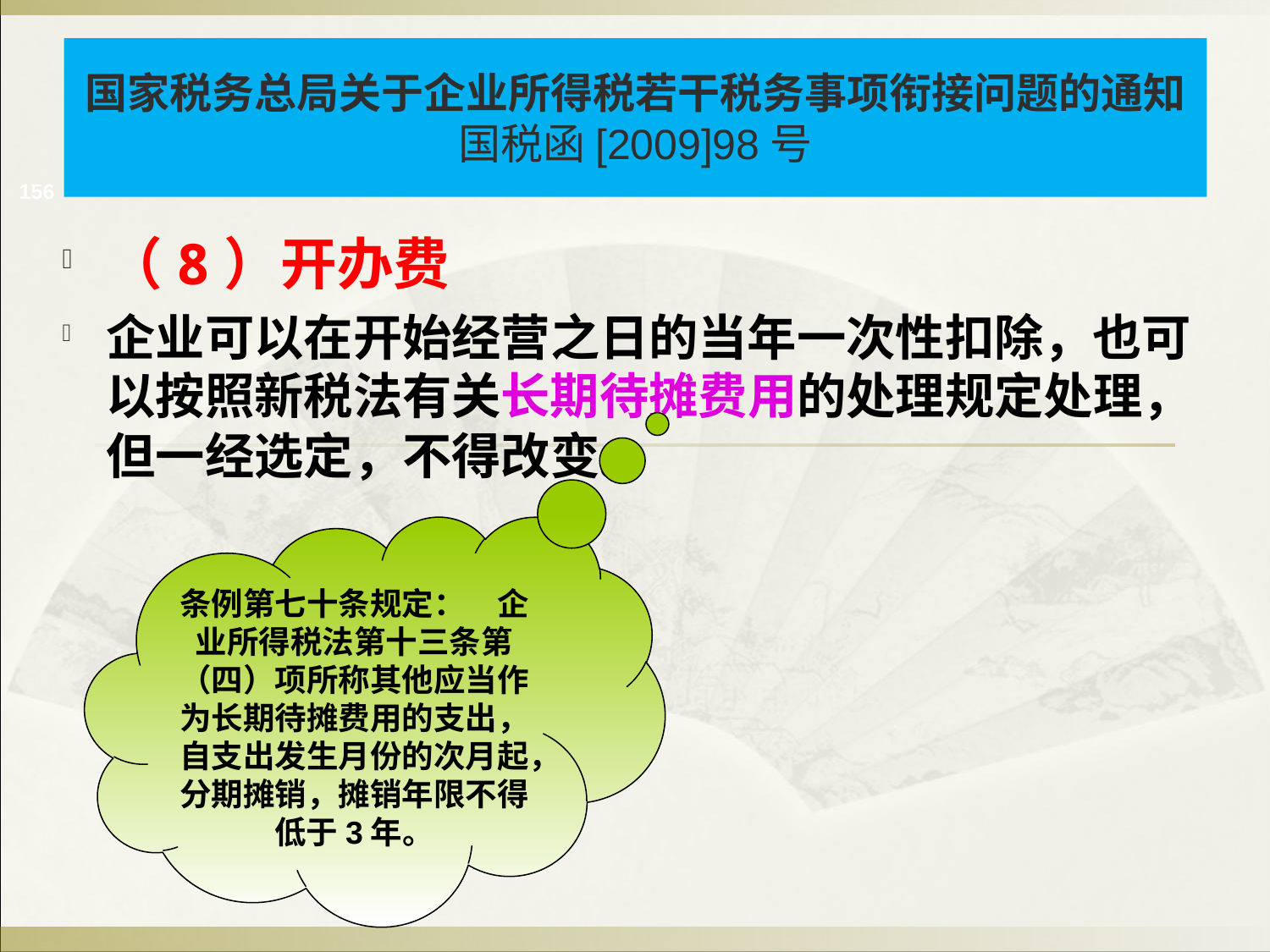

国家税务总局关于企业所得税若干税务事项衔接问题的通知
国税函[2009]98号
156
（8）开办费
企业可以在开始经营之日的当年一次性扣除，也可以按照新税法有关长期待摊费用的处理规定处理，但一经选定，不得改变。

条例第七十条规定：　企业所得税法第十三条第（四）项所称其他应当作为长期待摊费用的支出，自支出发生月份的次月起，分期摊销，摊销年限不得低于3年。